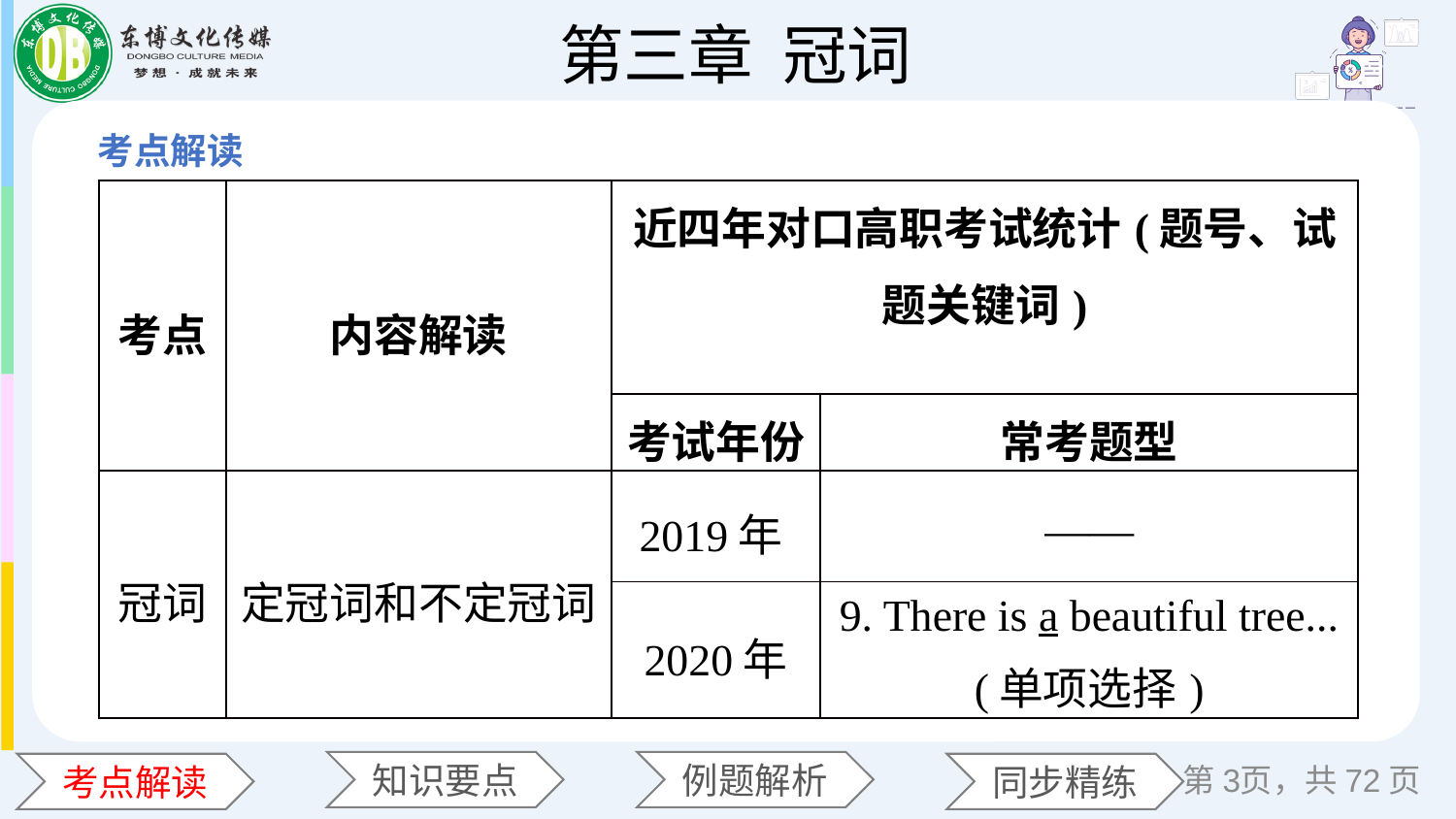

| 考点 | 内容解读 | 近四年对口高职考试统计(题号、试题关键词) |  |
| --- | --- | --- | --- |
|  |  | 考试年份 | 常考题型 |
| 冠词 | 定冠词和不定冠词 | 2019年 | —— |
|  |  | 2020年 | 9. There is a beautiful tree... (单项选择) |
第3页，共72页